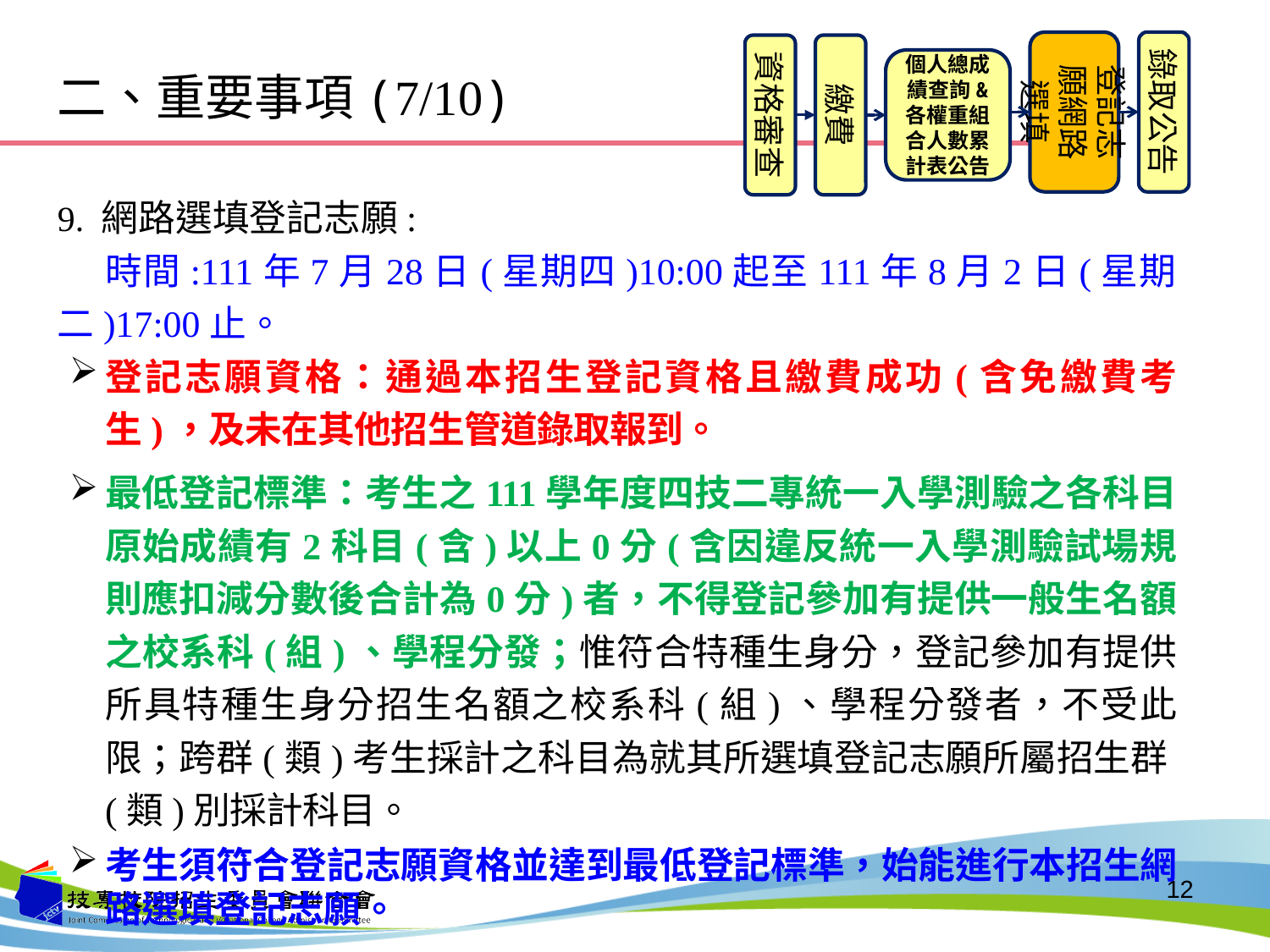

登記志願網路選填
錄取公告
資格審查
繳費
個人總成績查詢&
各權重組合人數累計表公告
二、重要事項(7/10)
9. 網路選填登記志願:
    時間:111年7月28日(星期四)10:00起至111年8月2日(星期二)17:00止。
登記志願資格：通過本招生登記資格且繳費成功(含免繳費考生)，及未在其他招生管道錄取報到。
最低登記標準：考生之111學年度四技二專統一入學測驗之各科目原始成績有2科目(含)以上0分(含因違反統一入學測驗試場規則應扣減分數後合計為0分)者，不得登記參加有提供一般生名額之校系科(組)、學程分發；惟符合特種生身分，登記參加有提供所具特種生身分招生名額之校系科(組)、學程分發者，不受此限；跨群(類)考生採計之科目為就其所選填登記志願所屬招生群(類)別採計科目。
考生須符合登記志願資格並達到最低登記標準，始能進行本招生網路選填登記志願。
12